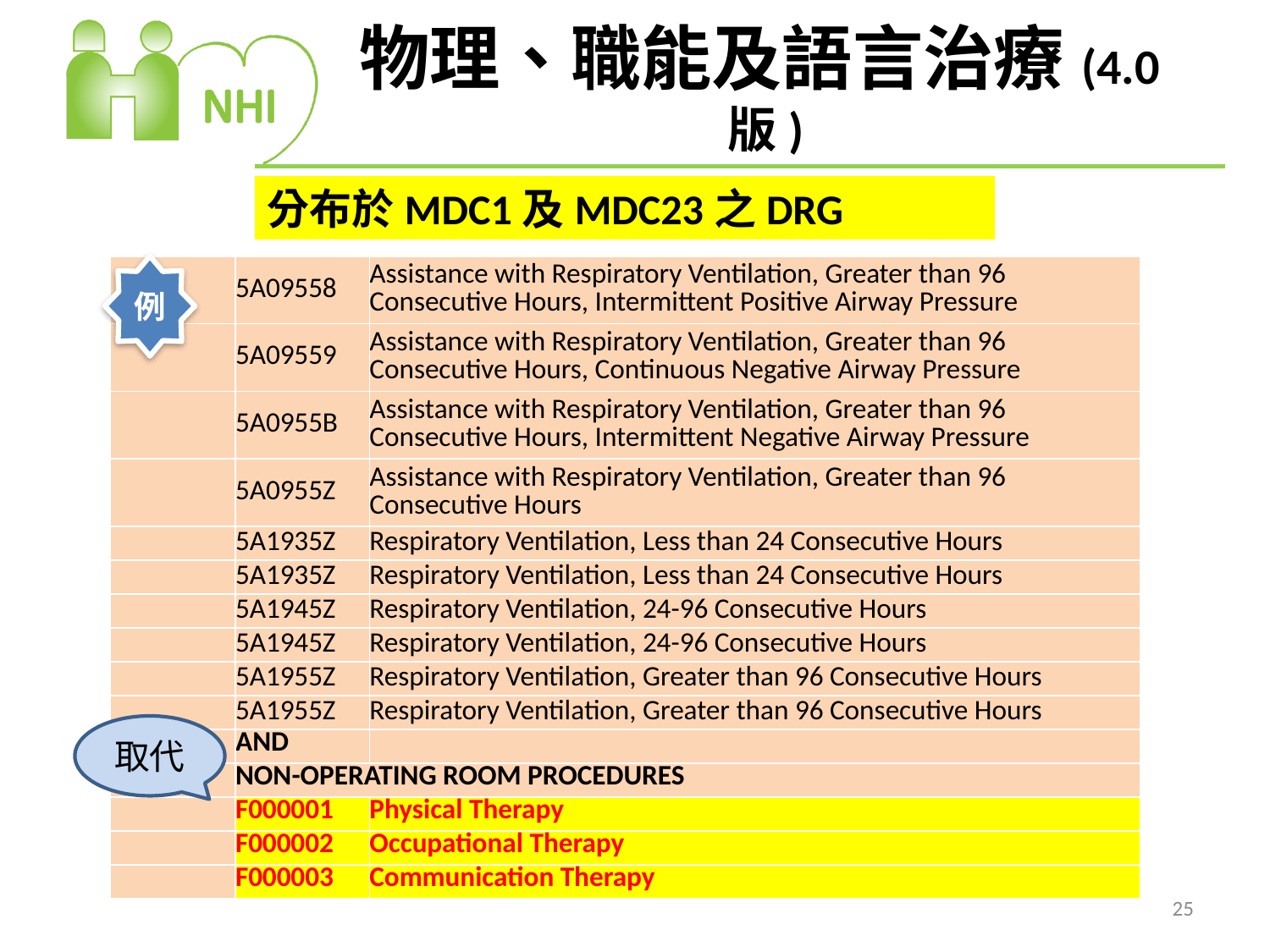

# 物理、職能及語言治療(4.0版)
分布於MDC1及MDC23之DRG
例
|  | 5A09558 | Assistance with Respiratory Ventilation, Greater than 96 Consecutive Hours, Intermittent Positive Airway Pressure |
| --- | --- | --- |
|  | 5A09559 | Assistance with Respiratory Ventilation, Greater than 96 Consecutive Hours, Continuous Negative Airway Pressure |
|  | 5A0955B | Assistance with Respiratory Ventilation, Greater than 96 Consecutive Hours, Intermittent Negative Airway Pressure |
|  | 5A0955Z | Assistance with Respiratory Ventilation, Greater than 96 Consecutive Hours |
|  | 5A1935Z | Respiratory Ventilation, Less than 24 Consecutive Hours |
|  | 5A1935Z | Respiratory Ventilation, Less than 24 Consecutive Hours |
|  | 5A1945Z | Respiratory Ventilation, 24-96 Consecutive Hours |
|  | 5A1945Z | Respiratory Ventilation, 24-96 Consecutive Hours |
|  | 5A1955Z | Respiratory Ventilation, Greater than 96 Consecutive Hours |
|  | 5A1955Z | Respiratory Ventilation, Greater than 96 Consecutive Hours |
|  | AND |  |
|  | NON-OPERATING ROOM PROCEDURES |  |
|  | F000001 | Physical Therapy |
|  | F000002 | Occupational Therapy |
|  | F000003 | Communication Therapy |
取代
25